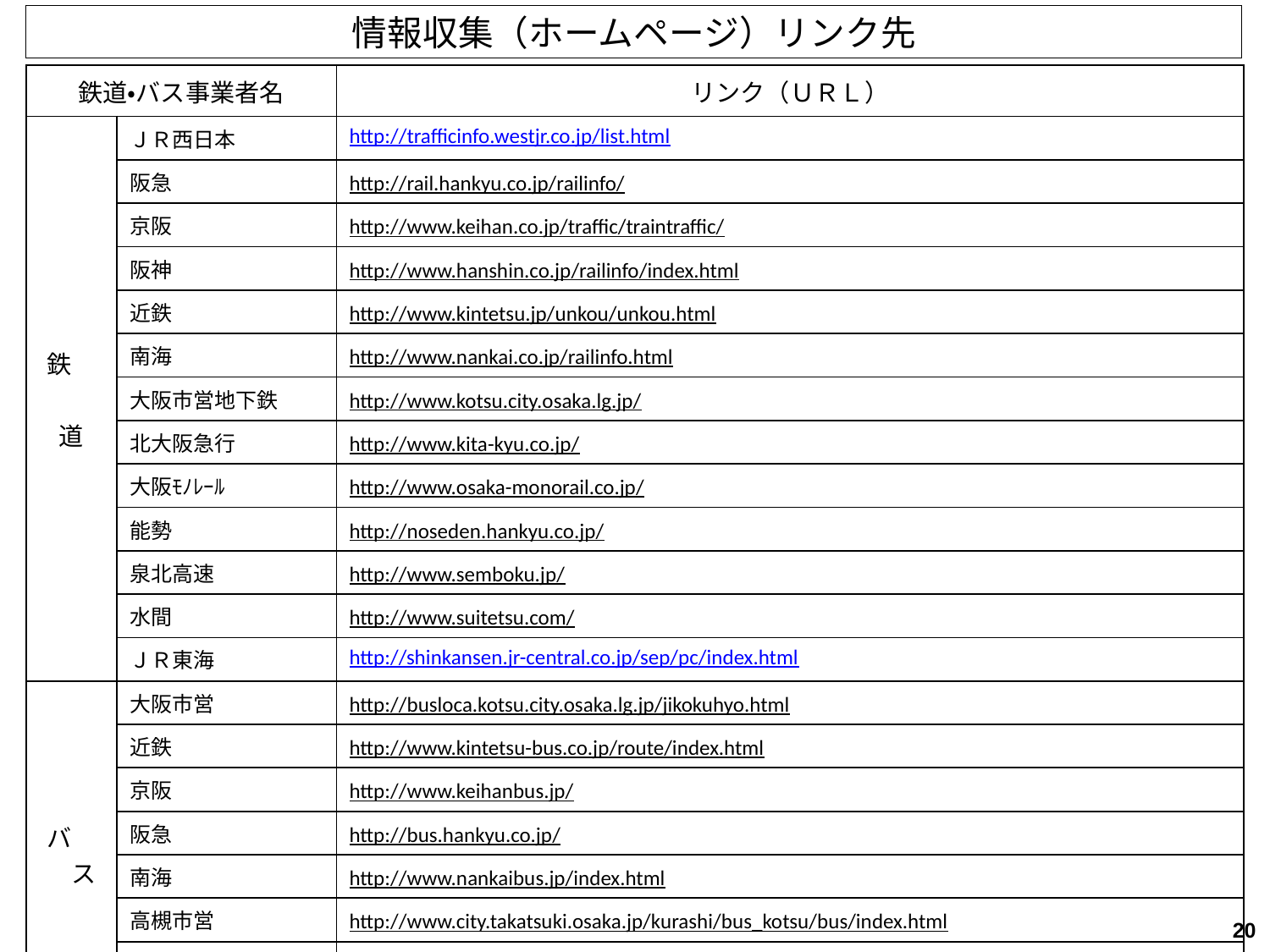

# 情報収集（ホームページ）リンク先
| 鉄道・バス事業者名 |  | リンク（ＵＲＬ） |
| --- | --- | --- |
| 鉄　　　道 | ＪＲ西日本 | http://trafficinfo.westjr.co.jp/list.html |
|  | 阪急 | http://rail.hankyu.co.jp/railinfo/ |
|  | 京阪 | http://www.keihan.co.jp/traffic/traintraffic/ |
|  | 阪神 | http://www.hanshin.co.jp/railinfo/index.html |
|  | 近鉄 | http://www.kintetsu.jp/unkou/unkou.html |
|  | 南海 | http://www.nankai.co.jp/railinfo.html |
|  | 大阪市営地下鉄 | http://www.kotsu.city.osaka.lg.jp/ |
|  | 北大阪急行 | http://www.kita-kyu.co.jp/ |
|  | 大阪ﾓﾉﾚｰﾙ | http://www.osaka-monorail.co.jp/ |
|  | 能勢 | http://noseden.hankyu.co.jp/ |
|  | 泉北高速 | http://www.semboku.jp/ |
|  | 水間 | http://www.suitetsu.com/ |
|  | ＪＲ東海 | http://shinkansen.jr-central.co.jp/sep/pc/index.html |
| バ　　ス | 大阪市営 | http://busloca.kotsu.city.osaka.lg.jp/jikokuhyo.html |
|  | 近鉄 | http://www.kintetsu-bus.co.jp/route/index.html |
|  | 京阪 | http://www.keihanbus.jp/ |
|  | 阪急 | http://bus.hankyu.co.jp/ |
|  | 南海 | http://www.nankaibus.jp/index.html |
|  | 高槻市営 | http://www.city.takatsuki.osaka.jp/kurashi/bus\_kotsu/bus/index.html |
|  | 水間 | http://www.suitetsu.com/trainn/timetable/index.html |
|  | 金剛 | http://www.kongoujidousha.com/route.html |
20